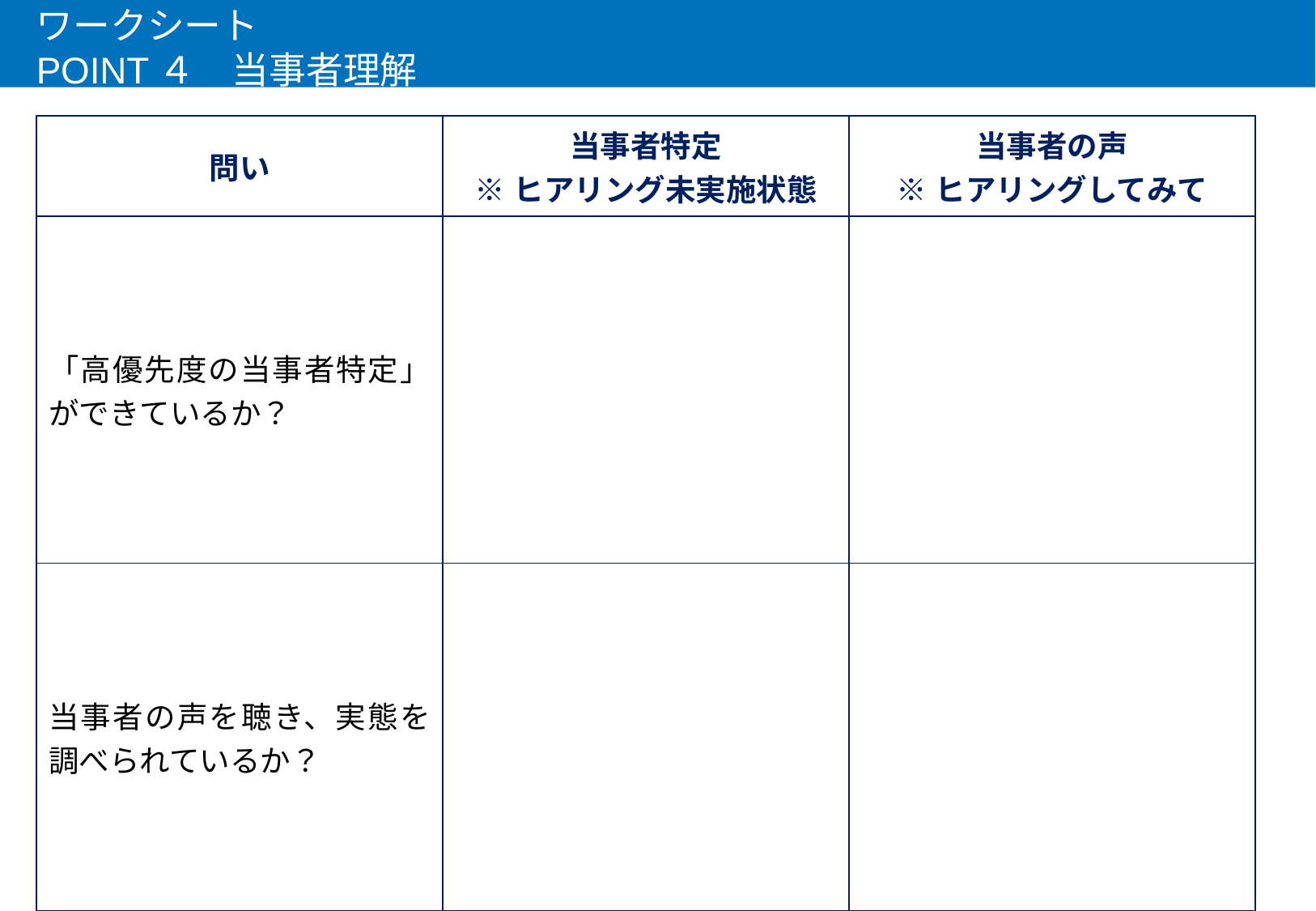

# ワークシート POINT４　当事者理解
| 問い | 当事者特定 ※ヒアリング未実施状態 | 当事者の声 ※ヒアリングしてみて |
| --- | --- | --- |
| 「高優先度の当事者特定」ができているか？ |  |  |
| 当事者の声を聴き、実態を調べられているか？ |  |  |